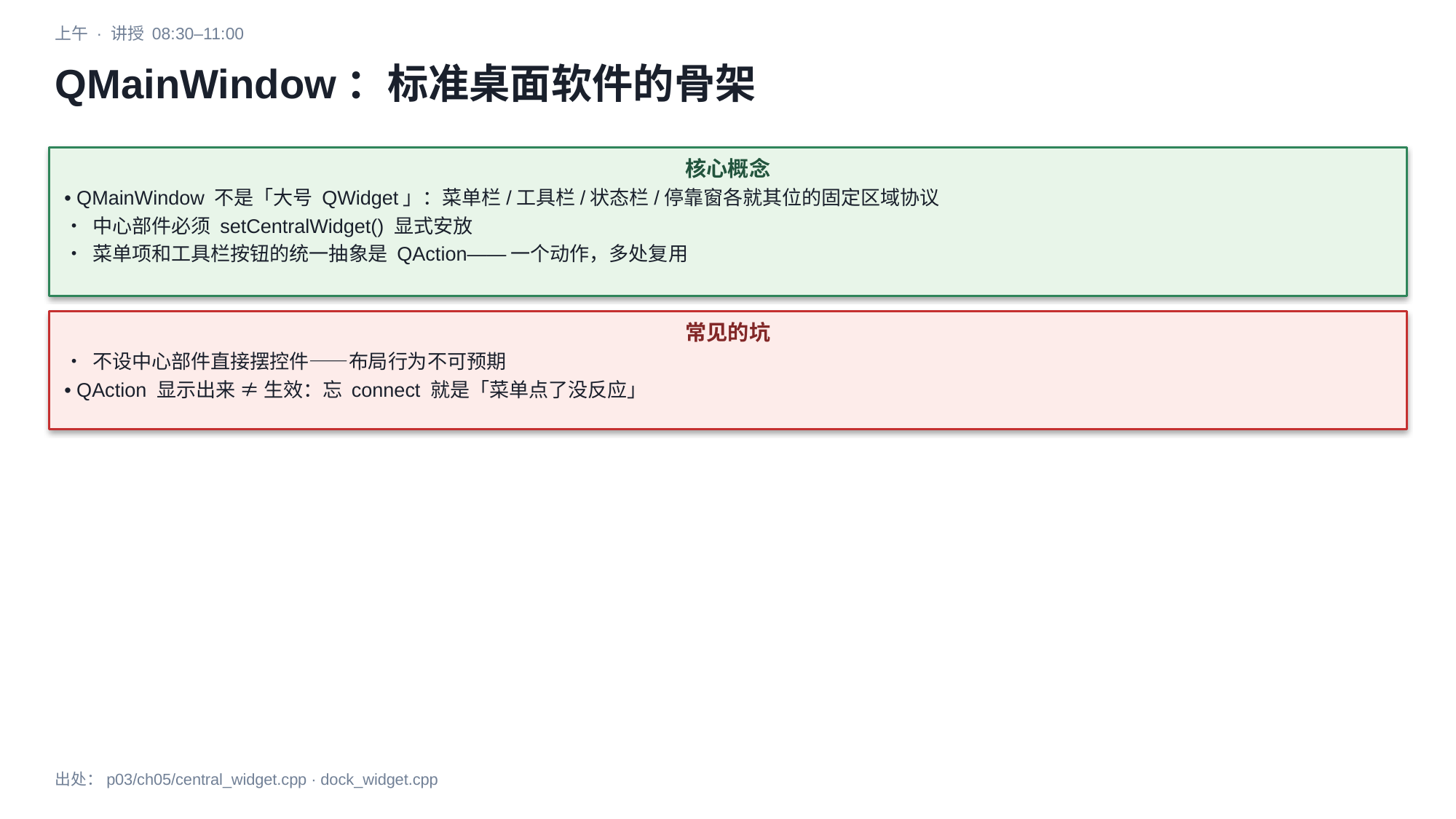

上午 · 讲授 08:30–11:00
QMainWindow：标准桌面软件的骨架
核心概念
• QMainWindow 不是「大号 QWidget」：菜单栏/工具栏/状态栏/停靠窗各就其位的固定区域协议
• 中心部件必须 setCentralWidget() 显式安放
• 菜单项和工具栏按钮的统一抽象是 QAction——一个动作，多处复用
常见的坑
• 不设中心部件直接摆控件——布局行为不可预期
• QAction 显示出来 ≠ 生效：忘 connect 就是「菜单点了没反应」
出处：p03/ch05/central_widget.cpp · dock_widget.cpp